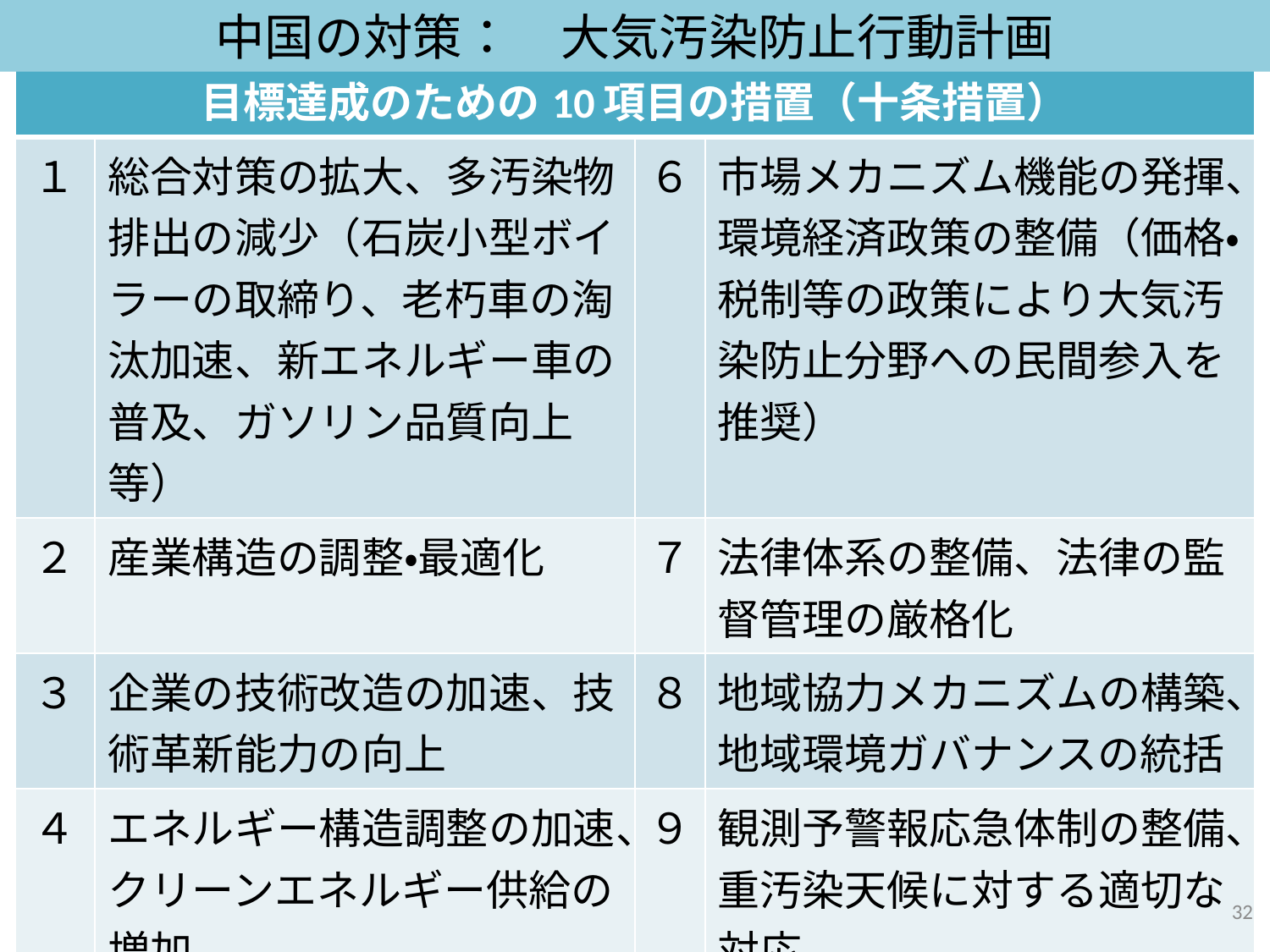

中国の対策：　大気汚染防止行動計画
| 目標達成のための10項目の措置（十条措置） |  |  |  |
| --- | --- | --- | --- |
| １ | 総合対策の拡大、多汚染物排出の減少（石炭小型ボイラーの取締り、老朽車の淘汰加速、新エネルギー車の普及、ガソリン品質向上等） | ６ | 市場メカニズム機能の発揮、環境経済政策の整備（価格・税制等の政策により大気汚染防止分野への民間参入を推奨） |
| ２ | 産業構造の調整・最適化 | ７ | 法律体系の整備、法律の監督管理の厳格化 |
| ３ | 企業の技術改造の加速、技術革新能力の向上 | ８ | 地域協力メカニズムの構築、地域環境ガバナンスの統括 |
| ４ | エネルギー構造調整の加速、クリーンエネルギー供給の増加 | ９ | 観測予警報応急体制の整備、重汚染天候に対する適切な対応 |
| ５ | 省エネ環境保護に関する市場参入条件の厳格化、産業の空間的分布の最適化 | 10 | 政府や企業の責任の明確化、国民参加の働きかけ |
32
32